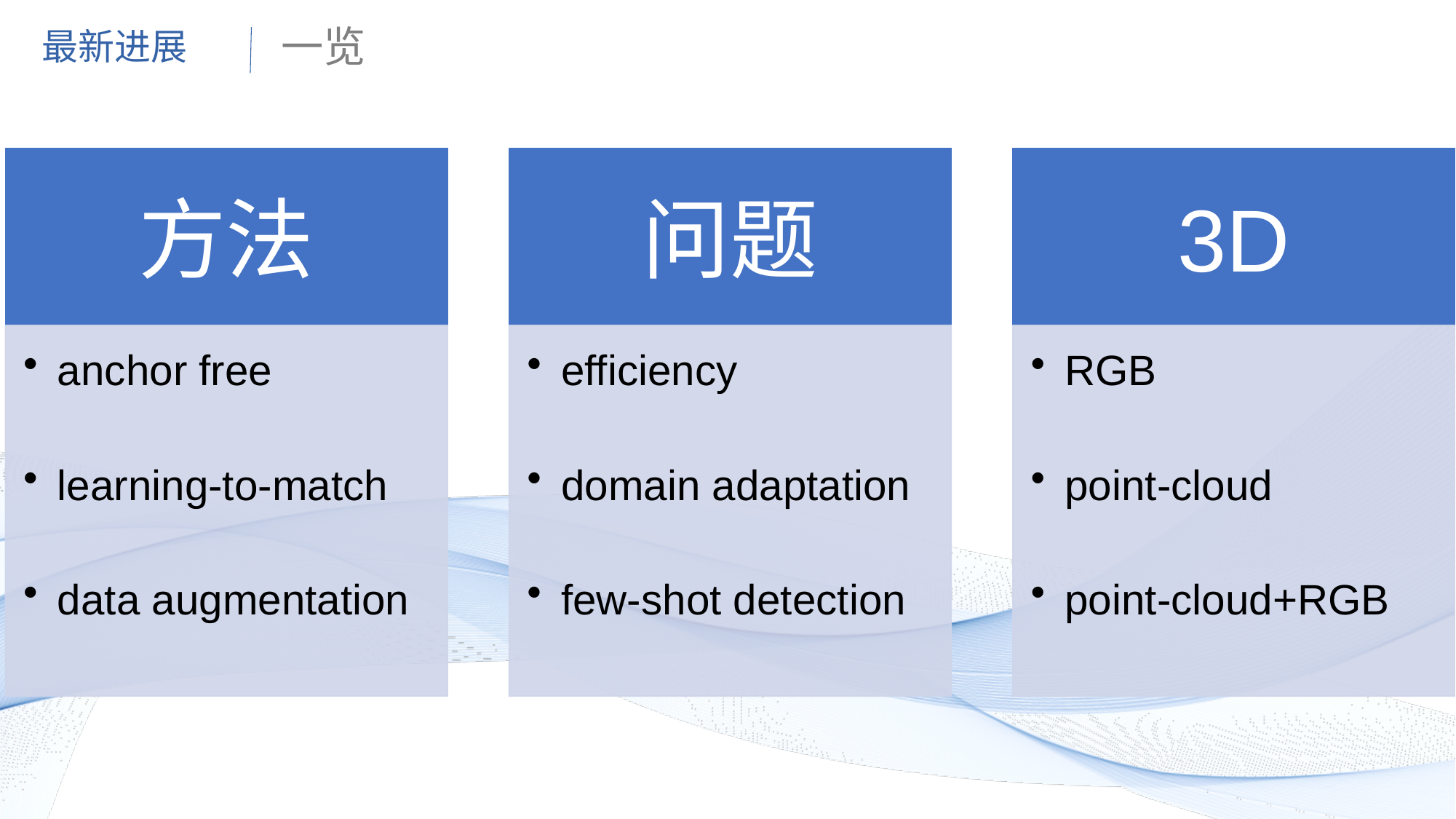

一览
最新进展
方法
anchor free

learning-to-match

data augmentation
问题
efficiency

domain adaptation

few-shot detection
3D
RGB

point-cloud

point-cloud+RGB